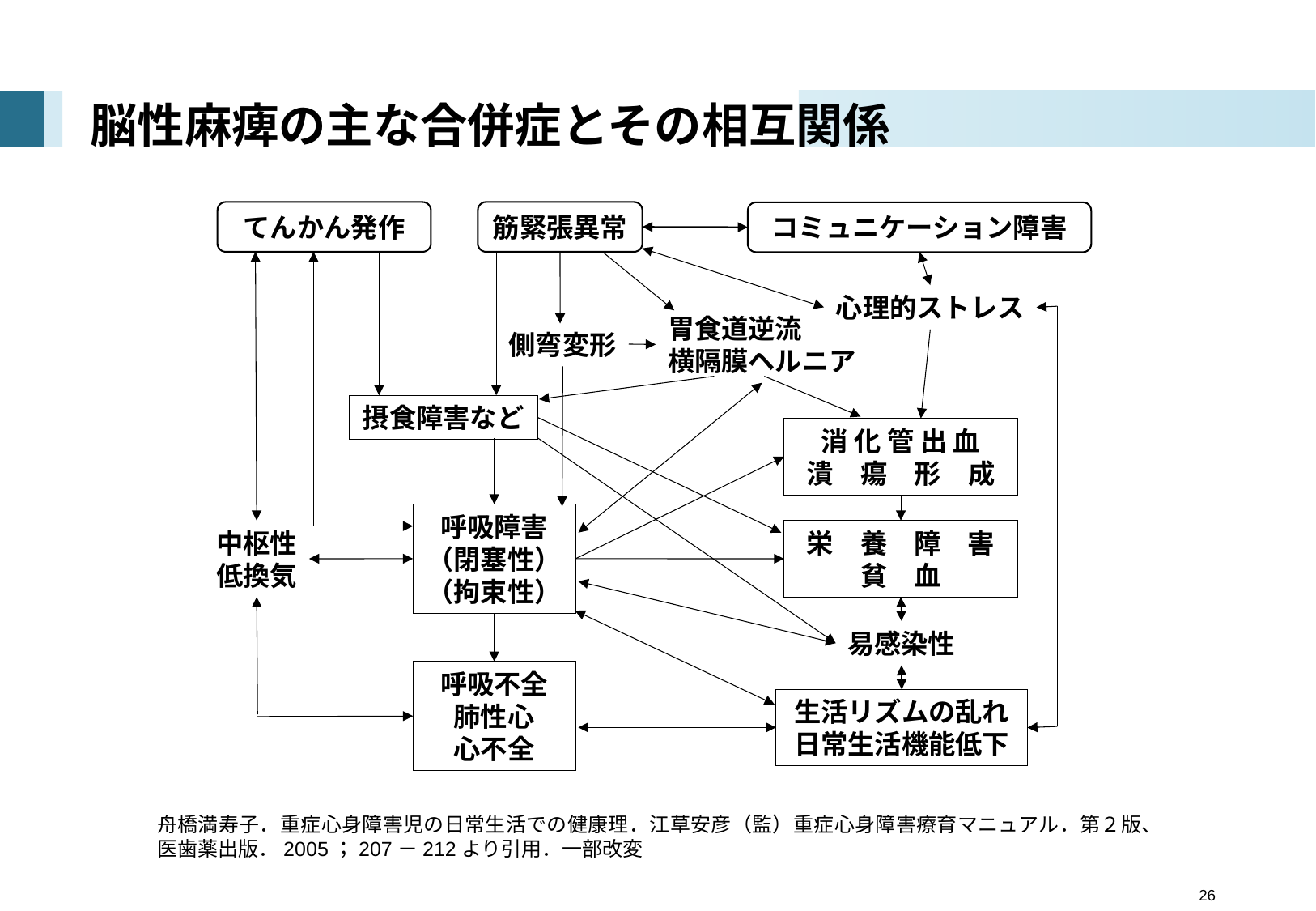

# 脳性麻痺の主な合併症とその相互関係
てんかん発作
筋緊張異常
コミュニケーション障害
心理的ストレス
胃食道逆流
横隔膜ヘルニア
側弯変形
摂食障害など
消 化 管 出 血
潰　瘍　形　成
呼吸障害
（閉塞性）
（拘束性）
中枢性
低換気
栄　養　障　害
貧　血
易感染性
呼吸不全
肺性心
心不全
生活リズムの乱れ日常生活機能低下
舟橋満寿子．重症心身障害児の日常生活での健康理．江草安彦（監）重症心身障害療育マニュアル．第２版、医歯薬出版．2005；207－212より引用．一部改変
　　　　　　　　　　　　　　　　 26